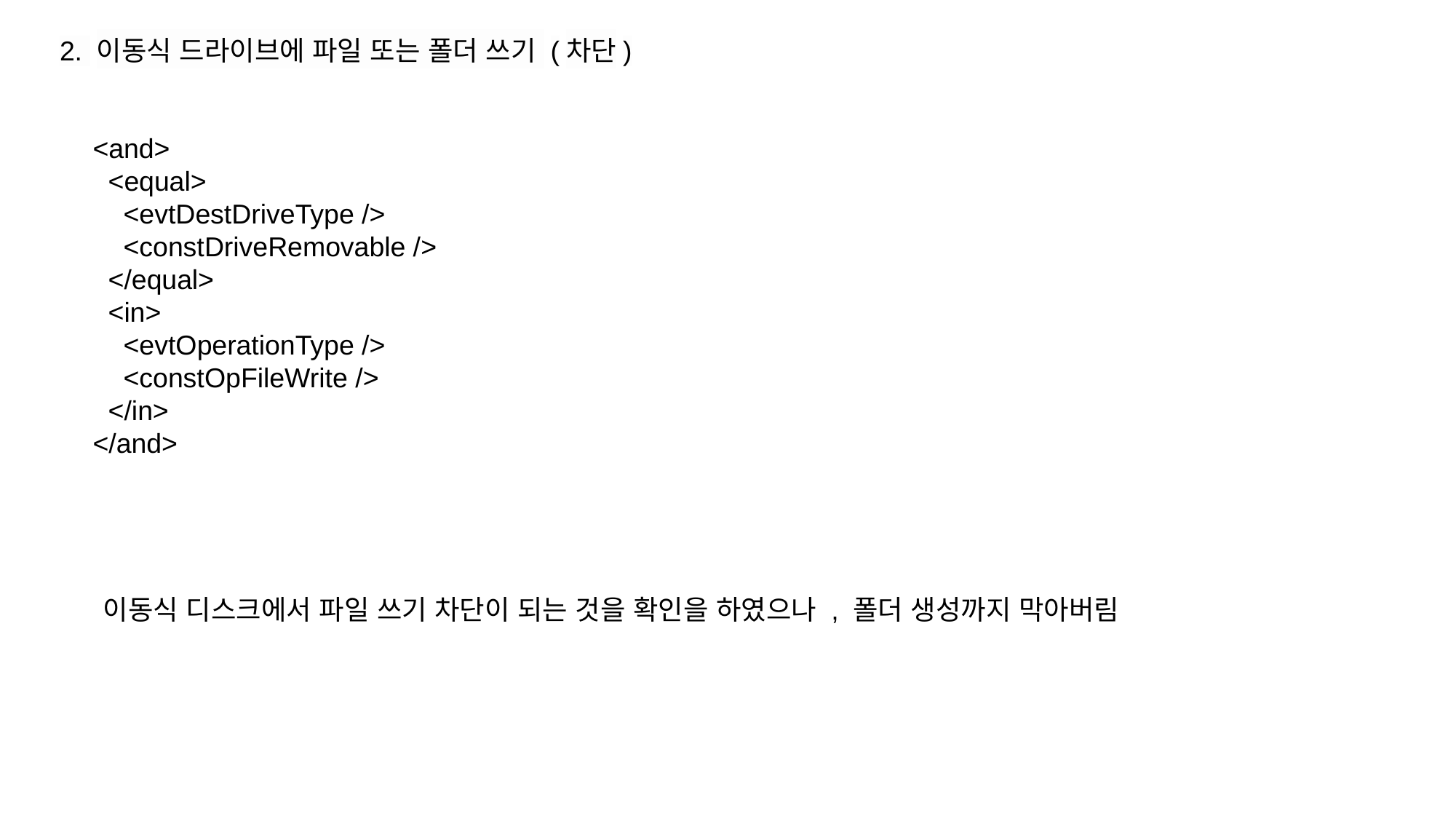

2. 이동식 드라이브에 파일 또는 폴더 쓰기 (차단)
<and>
  <equal>
    <evtDestDriveType />
    <constDriveRemovable />
  </equal>
  <in>
    <evtOperationType />
    <constOpFileWrite />
  </in>
</and>
이동식 디스크에서 파일 쓰기 차단이 되는 것을 확인을 하였으나 , 폴더 생성까지 막아버림